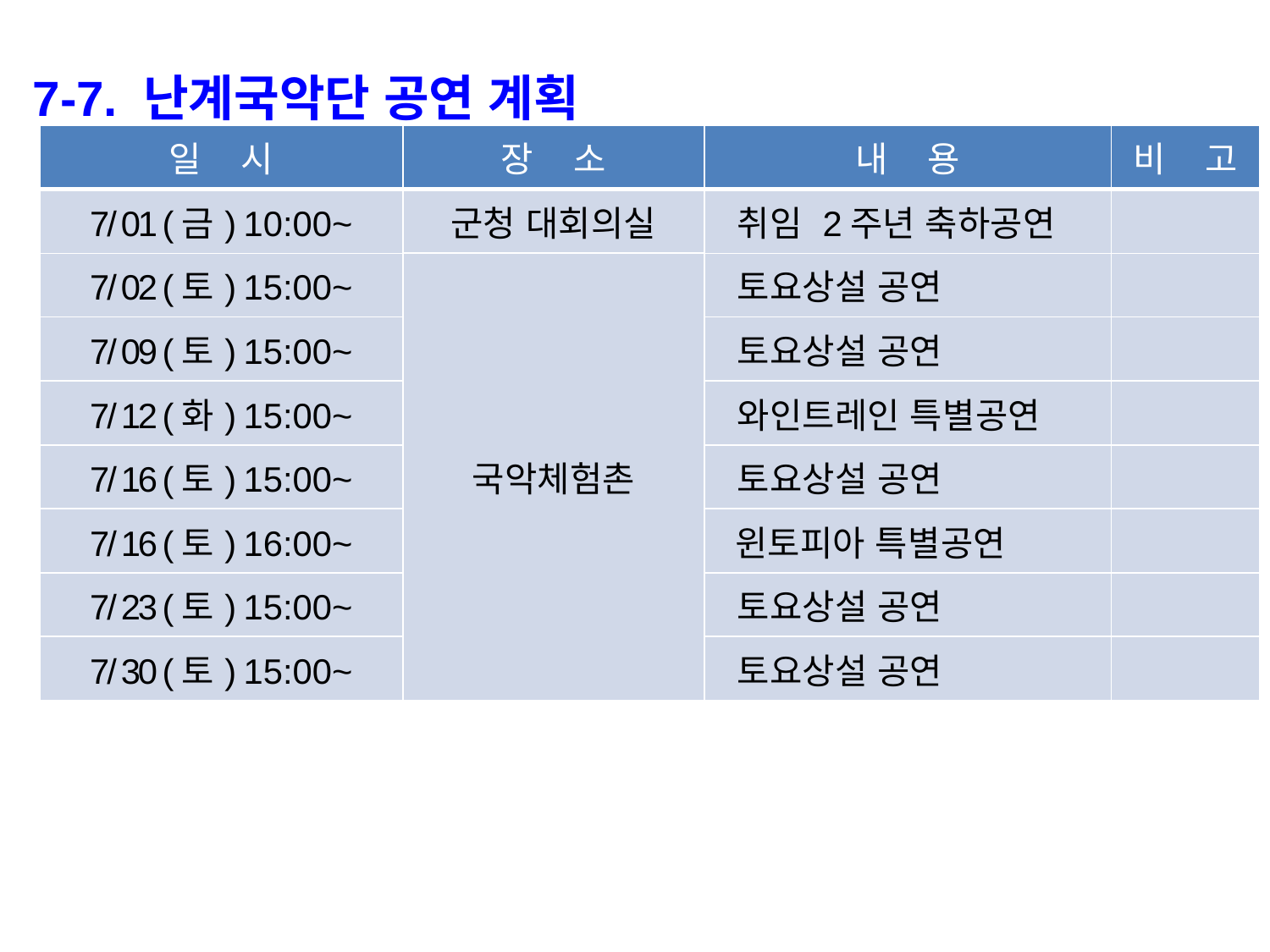

7-7. 난계국악단 공연 계획
| 일 시 | 장 소 | 내 용 | 비 고 |
| --- | --- | --- | --- |
| 7/ 01 (금) 10:00~ | 군청 대회의실 | 취임 2주년 축하공연 |  |
| 7/ 02 (토) 15:00~ | 국악체험촌 | 토요상설 공연 |  |
| 7/ 09 (토) 15:00~ |  | 토요상설 공연 |  |
| 7/ 12 (화) 15:00~ |  | 와인트레인 특별공연 |  |
| 7/ 16 (토) 15:00~ |  | 토요상설 공연 |  |
| 7/ 16 (토) 16:00~ |  | 윈토피아 특별공연 |  |
| 7/ 23 (토) 15:00~ |  | 토요상설 공연 |  |
| 7/ 30 (토) 15:00~ |  | 토요상설 공연 |  |